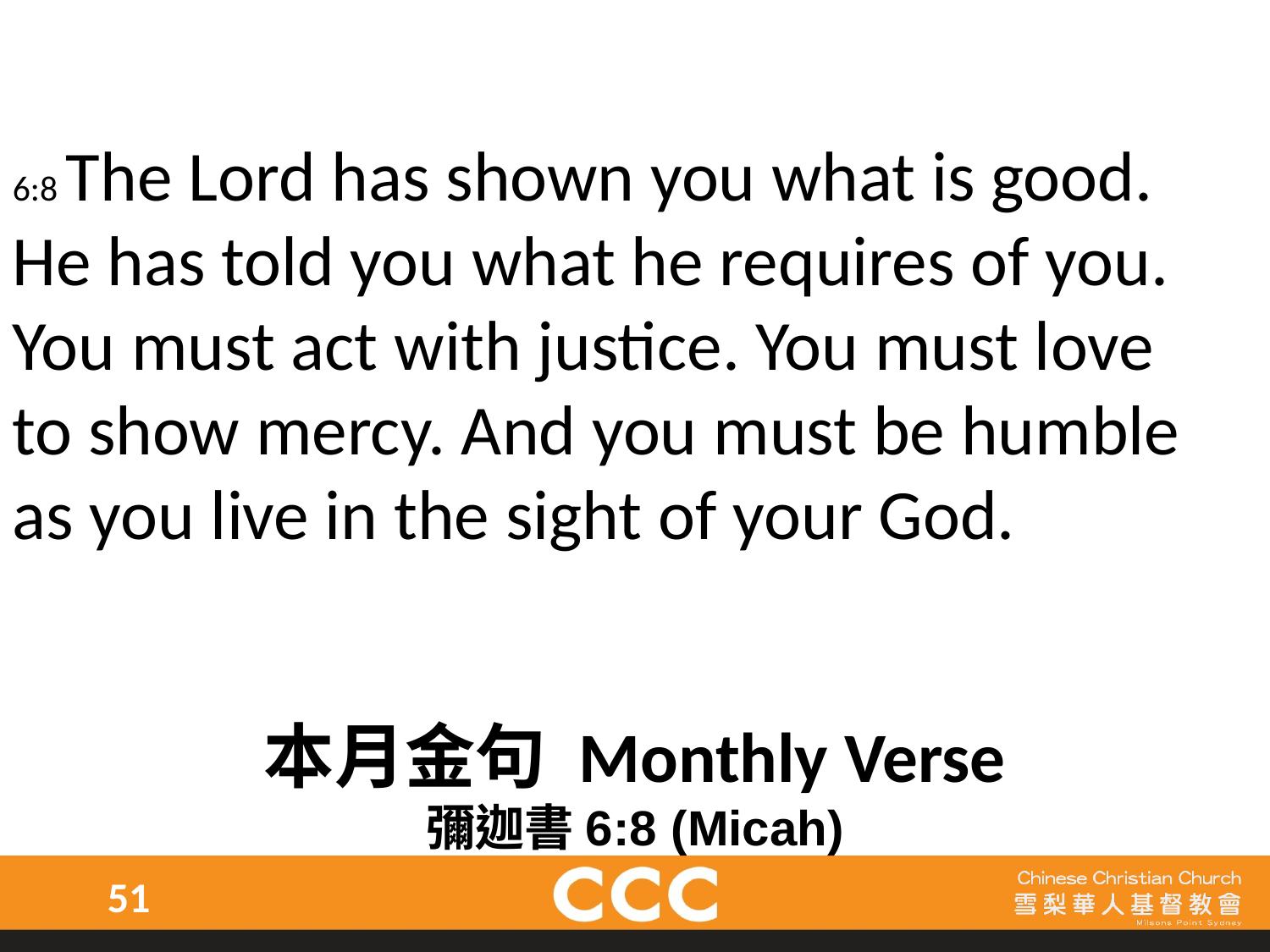

6:8 The Lord has shown you what is good. He has told you what he requires of you. You must act with justice. You must love to show mercy. And you must be humble as you live in the sight of your God.
本月金句 Monthly Verse
彌迦書6:8 (Micah)
51